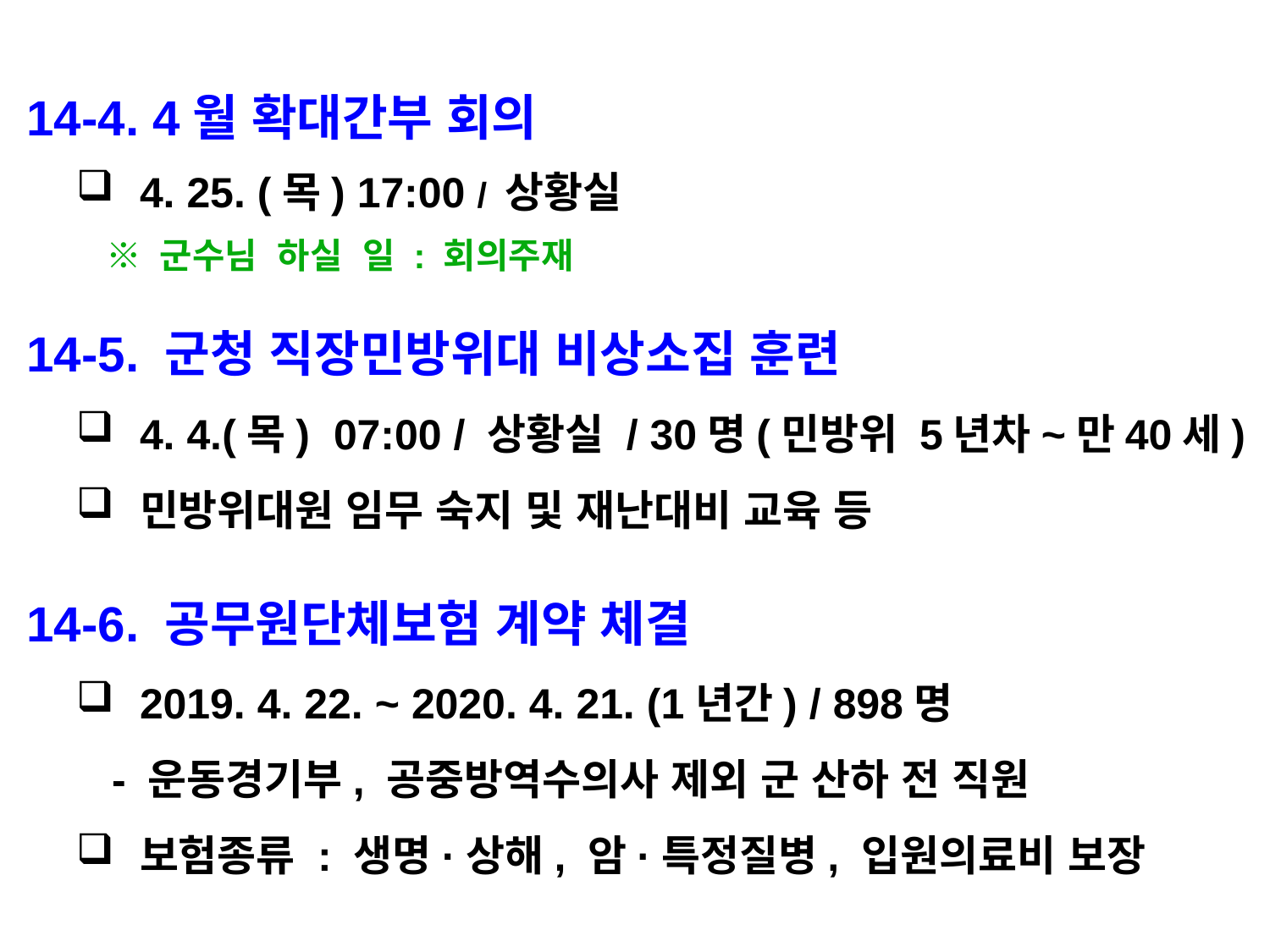

14-4. 4월 확대간부 회의
4. 25. (목) 17:00 / 상황실
   ※ 군수님  하실  일 : 회의주재
 14-5. 군청 직장민방위대 비상소집 훈련
4. 4.(목)  07:00 / 상황실 / 30명(민방위 5년차~만40세)
민방위대원 임무 숙지 및 재난대비 교육 등
 14-6. 공무원단체보험 계약 체결
2019. 4. 22. ~ 2020. 4. 21. (1년간) / 898명
   - 운동경기부, 공중방역수의사 제외 군 산하 전 직원
보험종류 : 생명·상해, 암·특정질병, 입원의료비 보장